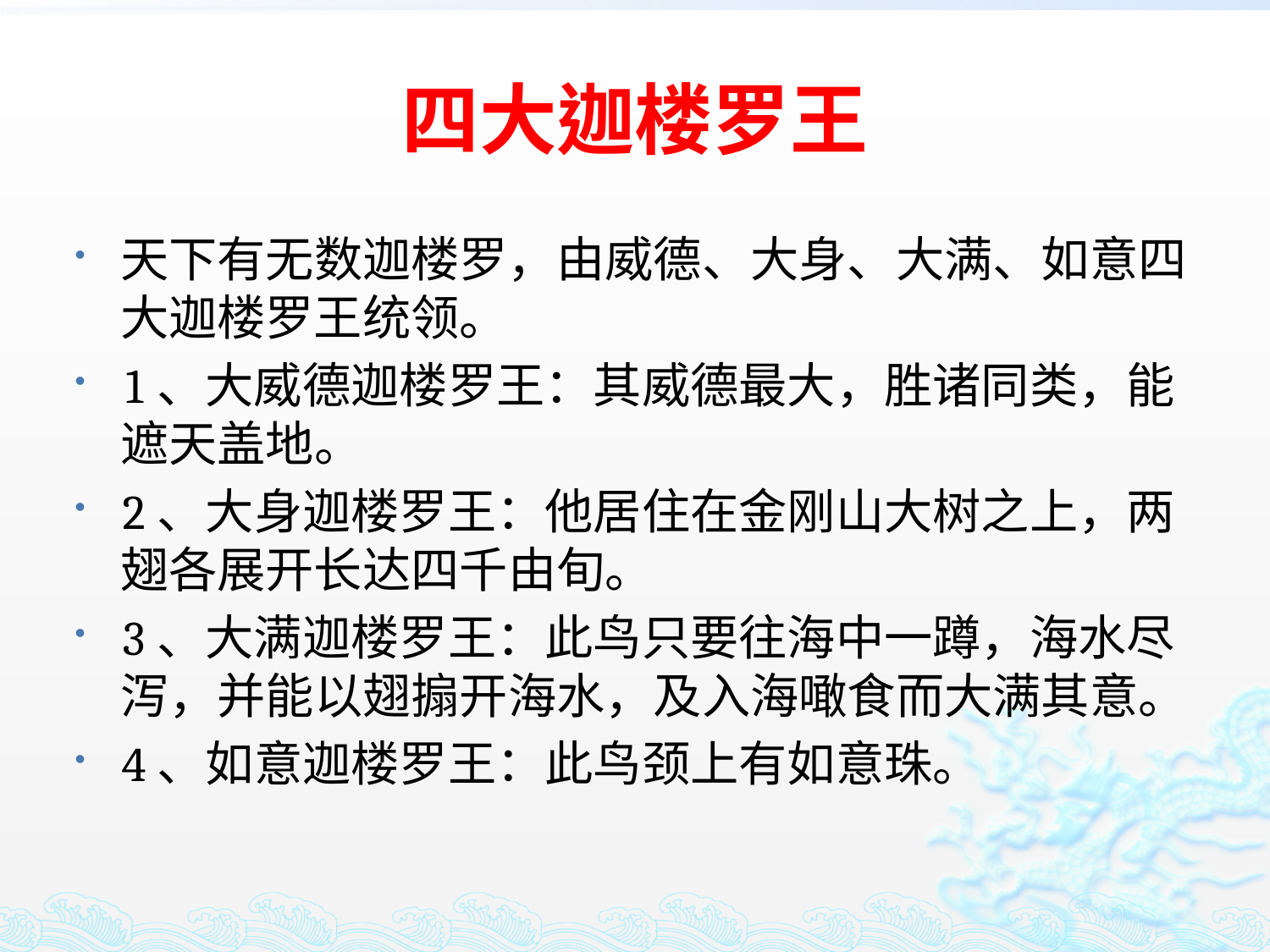

# 四大迦楼罗王
天下有无数迦楼罗，由威德、大身、大满、如意四大迦楼罗王统领。
1、大威德迦楼罗王：其威德最大，胜诸同类，能遮天盖地。
2、大身迦楼罗王：他居住在金刚山大树之上，两翅各展开长达四千由旬。
3、大满迦楼罗王：此鸟只要往海中一蹲，海水尽泻，并能以翅搧开海水，及入海噉食而大满其意。
4、如意迦楼罗王：此鸟颈上有如意珠。